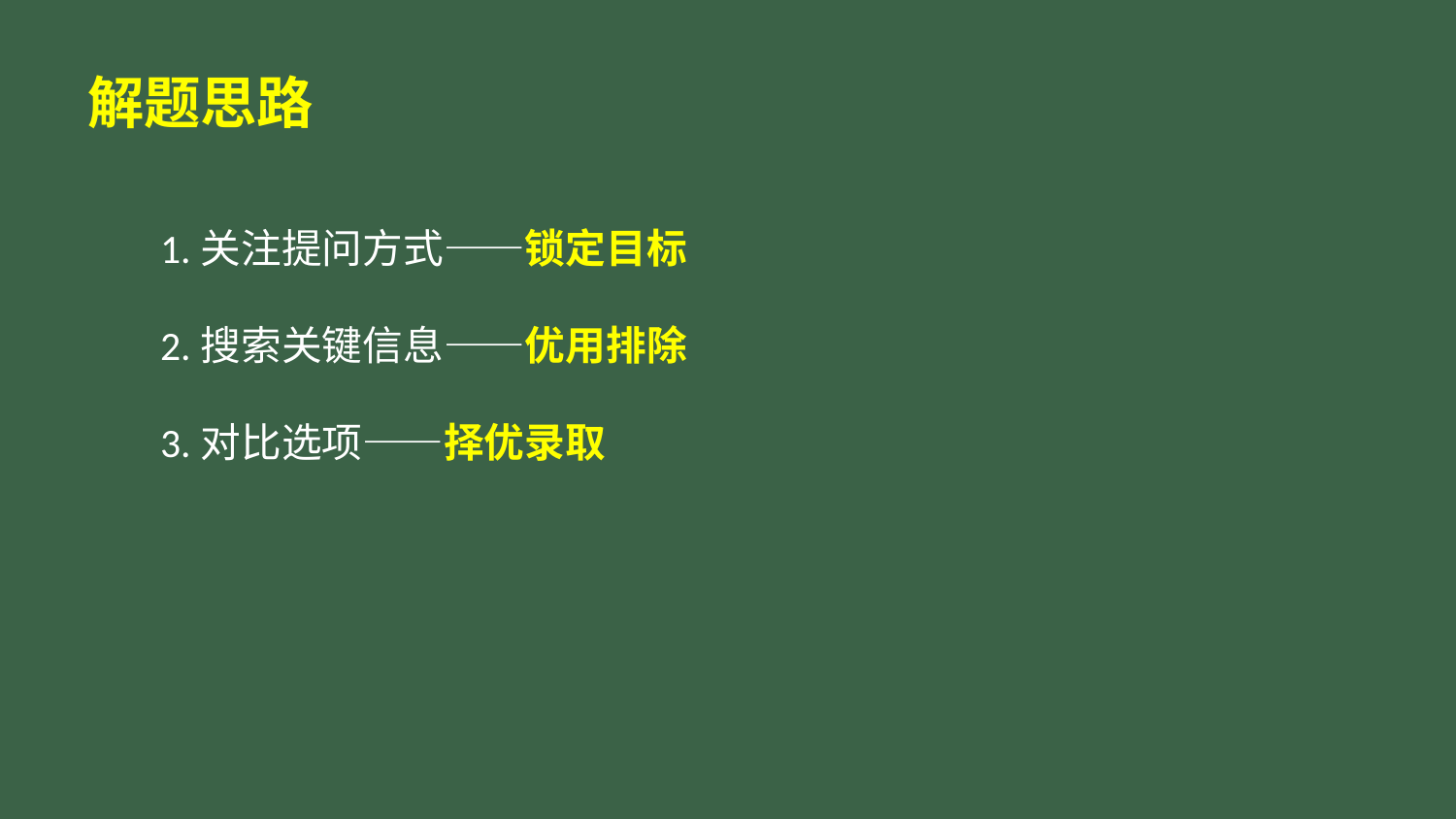

# 解题思路
1.关注提问方式——锁定目标
2.搜索关键信息——优用排除
3.对比选项——择优录取